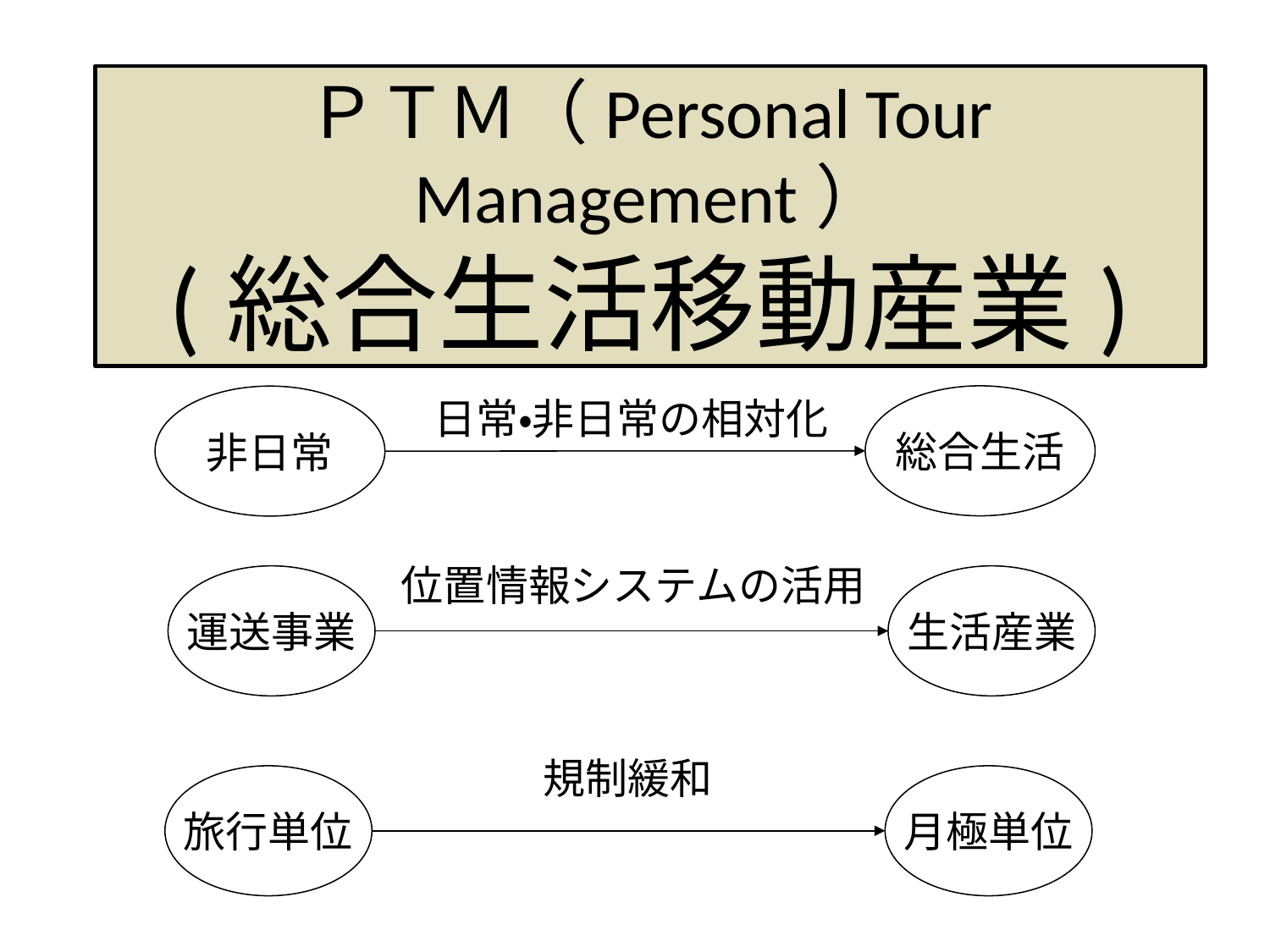

# ＰＴＭ（Personal Tour Management） (総合生活移動産業)
総合生活
非日常
日常・非日常の相対化
位置情報システムの活用
運送事業
生活産業
規制緩和
旅行単位
月極単位